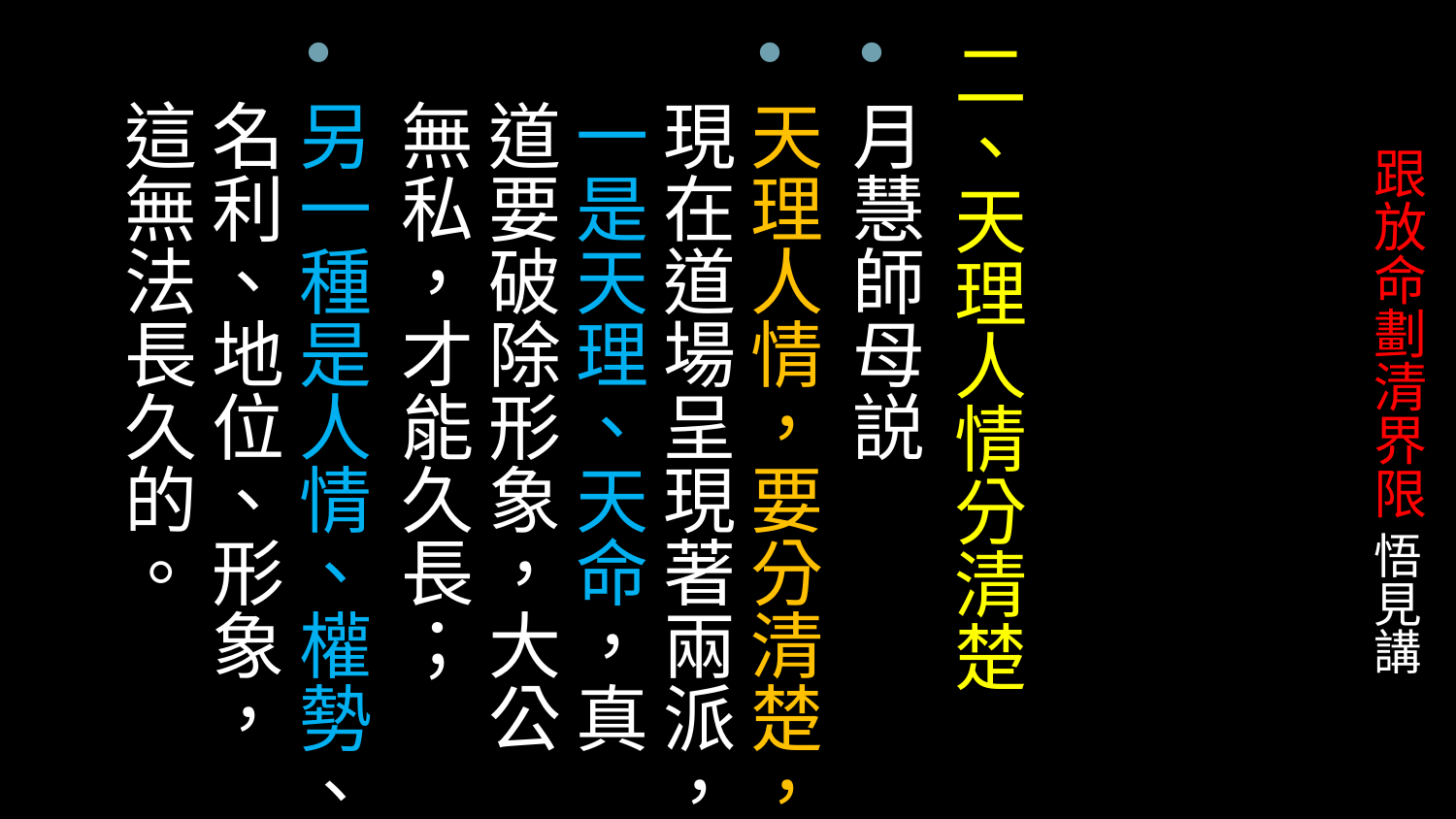

二、天理人情分清楚
月慧師母説
天理人情，要分清楚，現在道場呈現著兩派，一是天理、天命，真道要破除形象，大公無私，才能久長；
另一種是人情、權勢、名利、地位、形象，這無法長久的。

# 跟放命劃清界限 悟見講